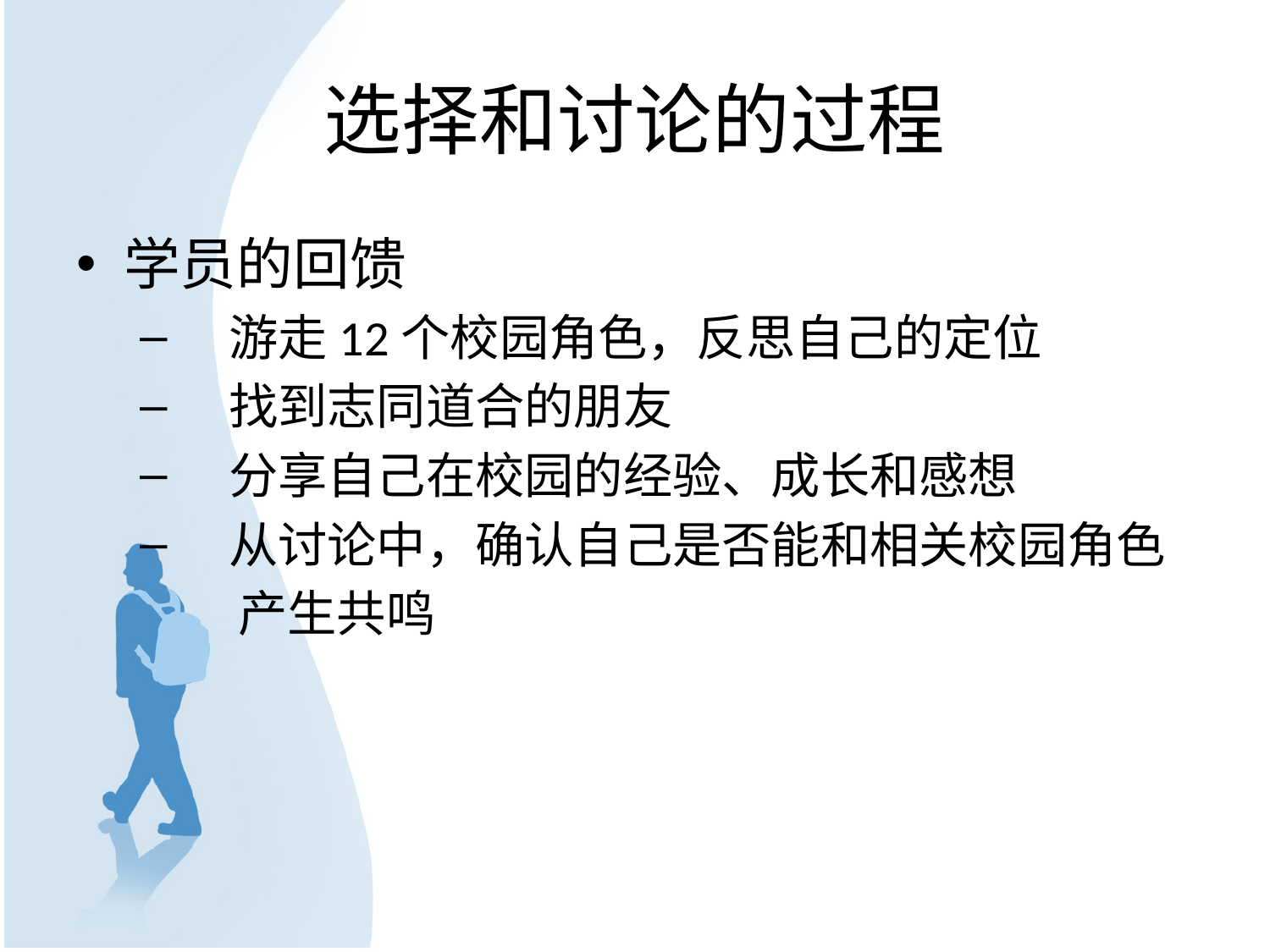

# 选择和讨论的过程
学员的回馈
　游走12个校园角色，反思自己的定位
　找到志同道合的朋友
　分享自己在校园的经验、成长和感想
　从讨论中，确认自己是否能和相关校园角色
　　产生共鸣